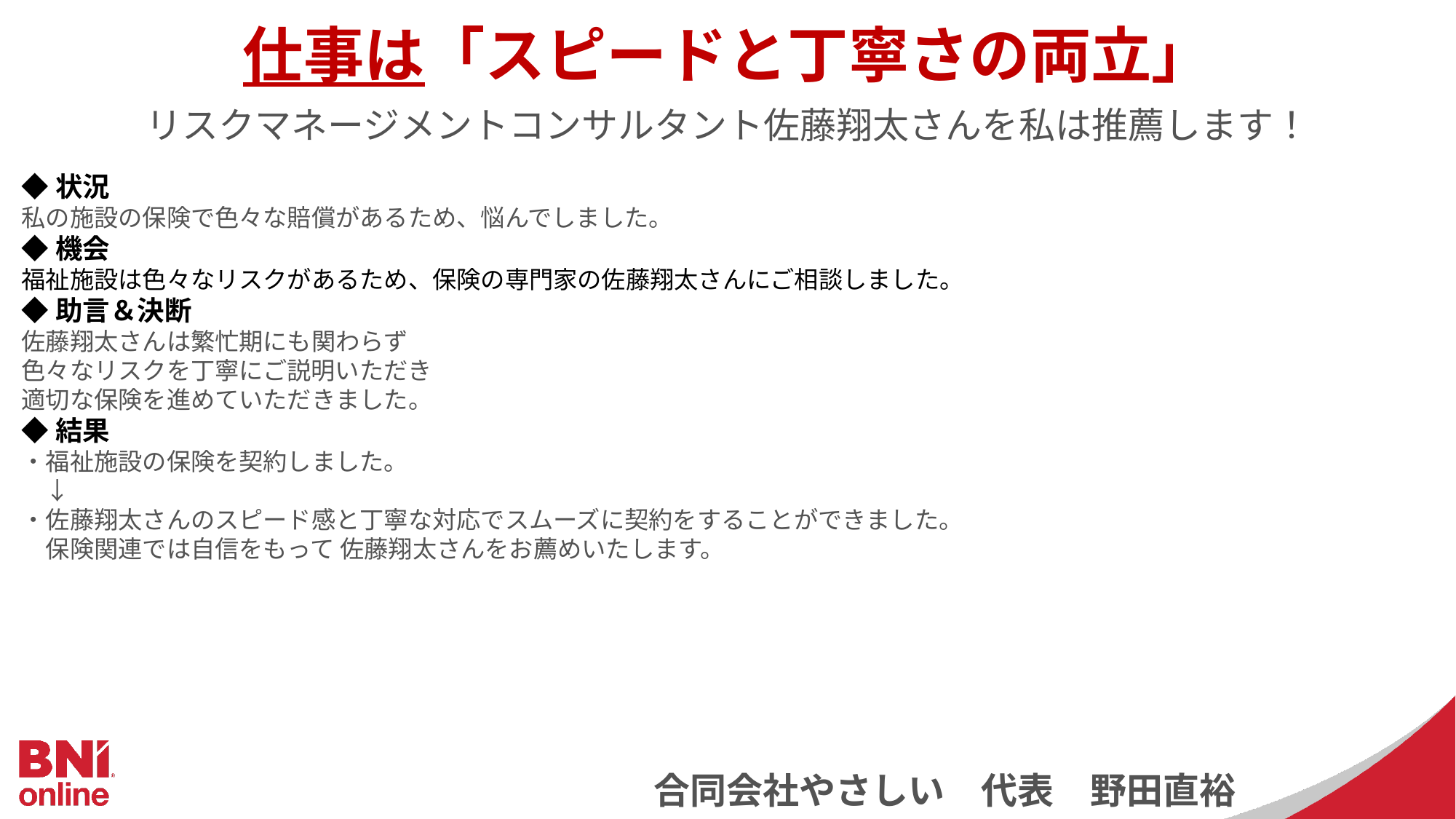

仕事は「スピードと丁寧さの両立」

リスクマネージメントコンサルタント佐藤翔太さんを私は推薦します！
◆状況
私の施設の保険で色々な賠償があるため、悩んでしました。
◆機会
福祉施設は色々なリスクがあるため、保険の専門家の佐藤翔太さんにご相談しました。
◆助言＆決断
佐藤翔太さんは繁忙期にも関わらず
色々なリスクを丁寧にご説明いただき
適切な保険を進めていただきました。
◆結果
・福祉施設の保険を契約しました。
　↓
・佐藤翔太さんのスピード感と丁寧な対応でスムーズに契約をすることができました。
　保険関連では自信をもって 佐藤翔太さんをお薦めいたします。
合同会社やさしい　代表　野田直裕